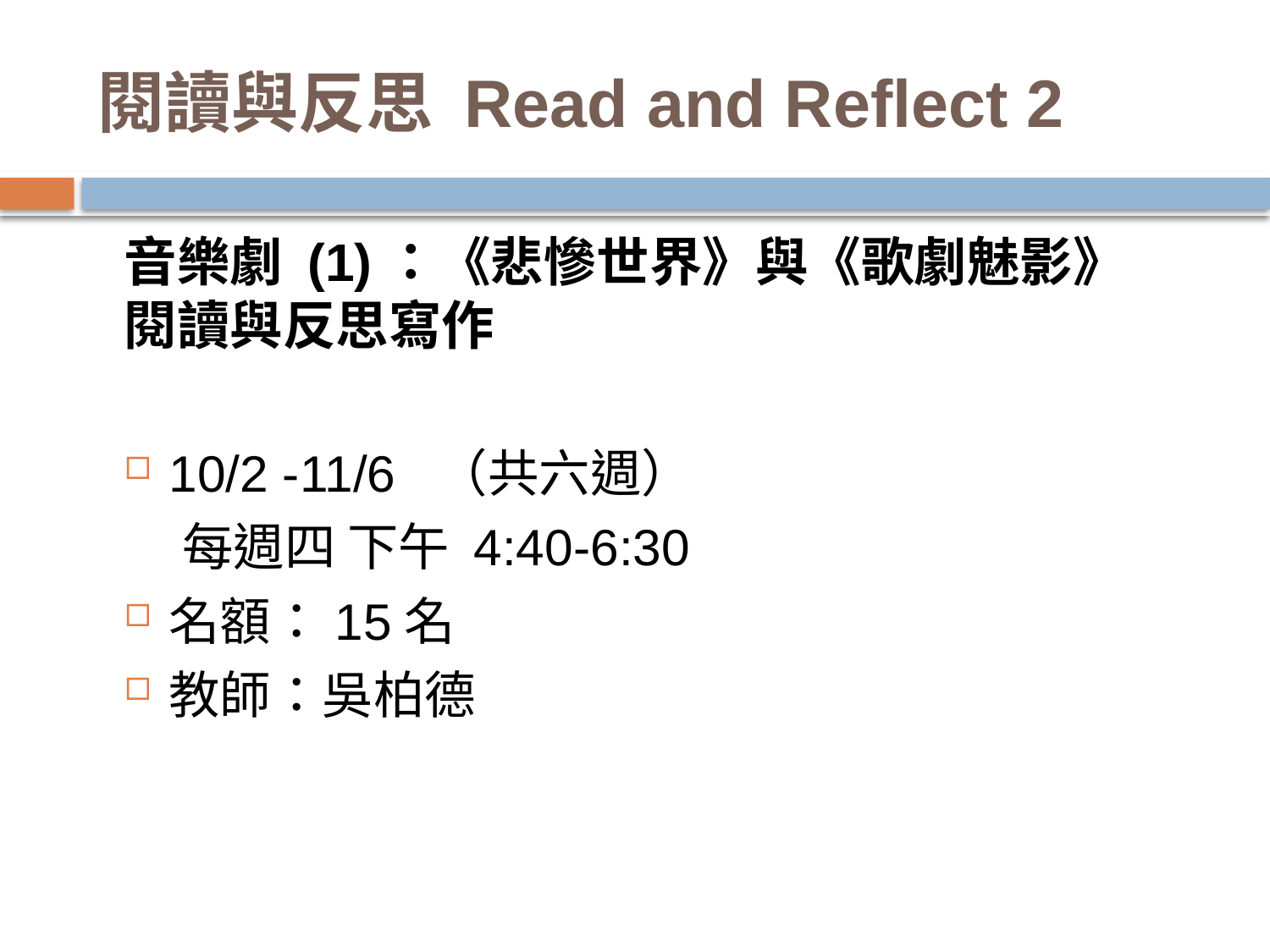

# 閱讀與反思 Read and Reflect 2
音樂劇 (1)：《悲慘世界》與《歌劇魅影》閱讀與反思寫作

10/2 -11/6  （共六週）
    每週四 下午 4:40-6:30
名額：15名
教師：吳柏德